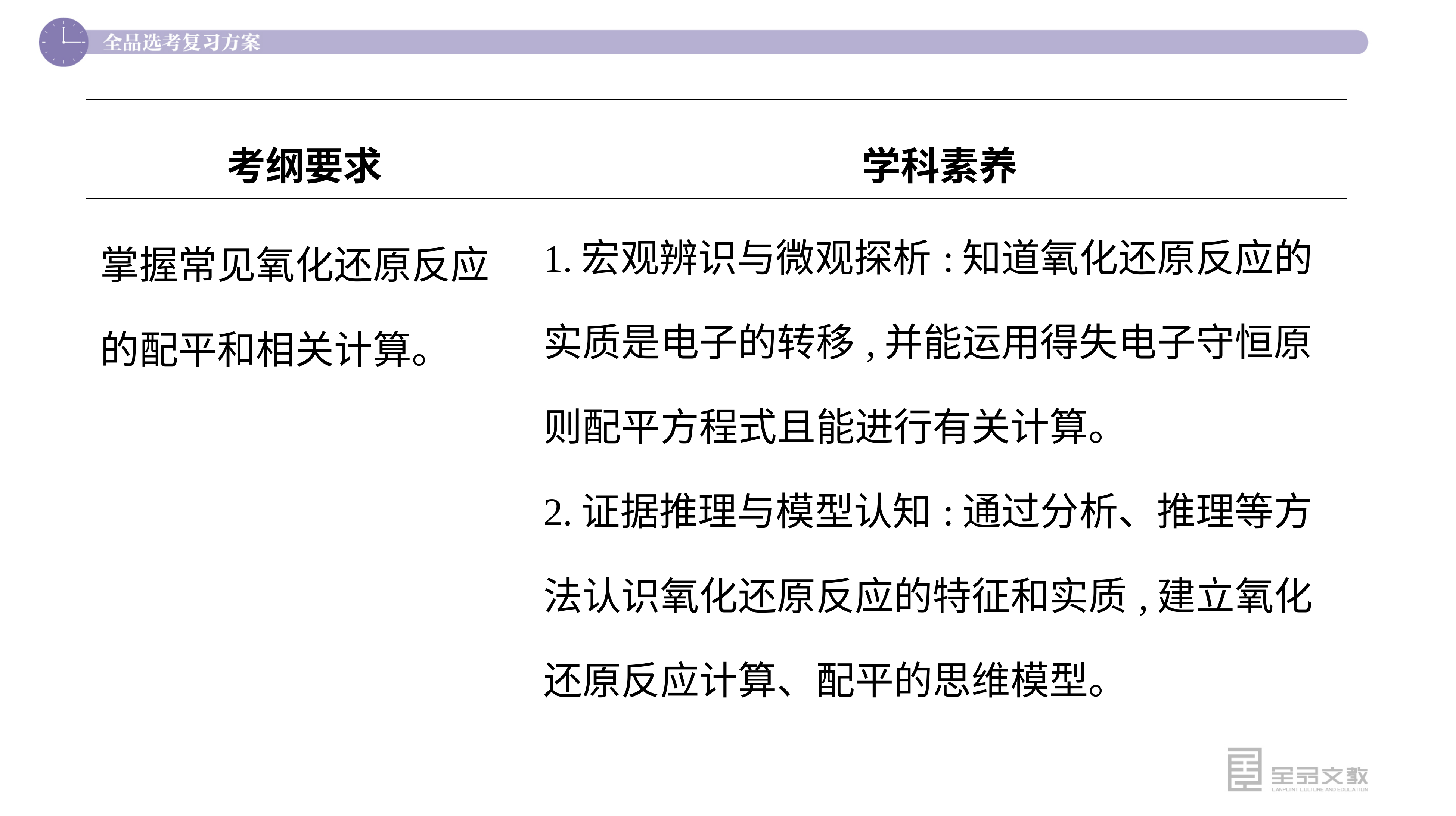

| 考纲要求 | 学科素养 |
| --- | --- |
| 掌握常见氧化还原反应的配平和相关计算。 | 1.宏观辨识与微观探析:知道氧化还原反应的实质是电子的转移,并能运用得失电子守恒原则配平方程式且能进行有关计算。 2.证据推理与模型认知:通过分析、推理等方法认识氧化还原反应的特征和实质,建立氧化还原反应计算、配平的思维模型。 |